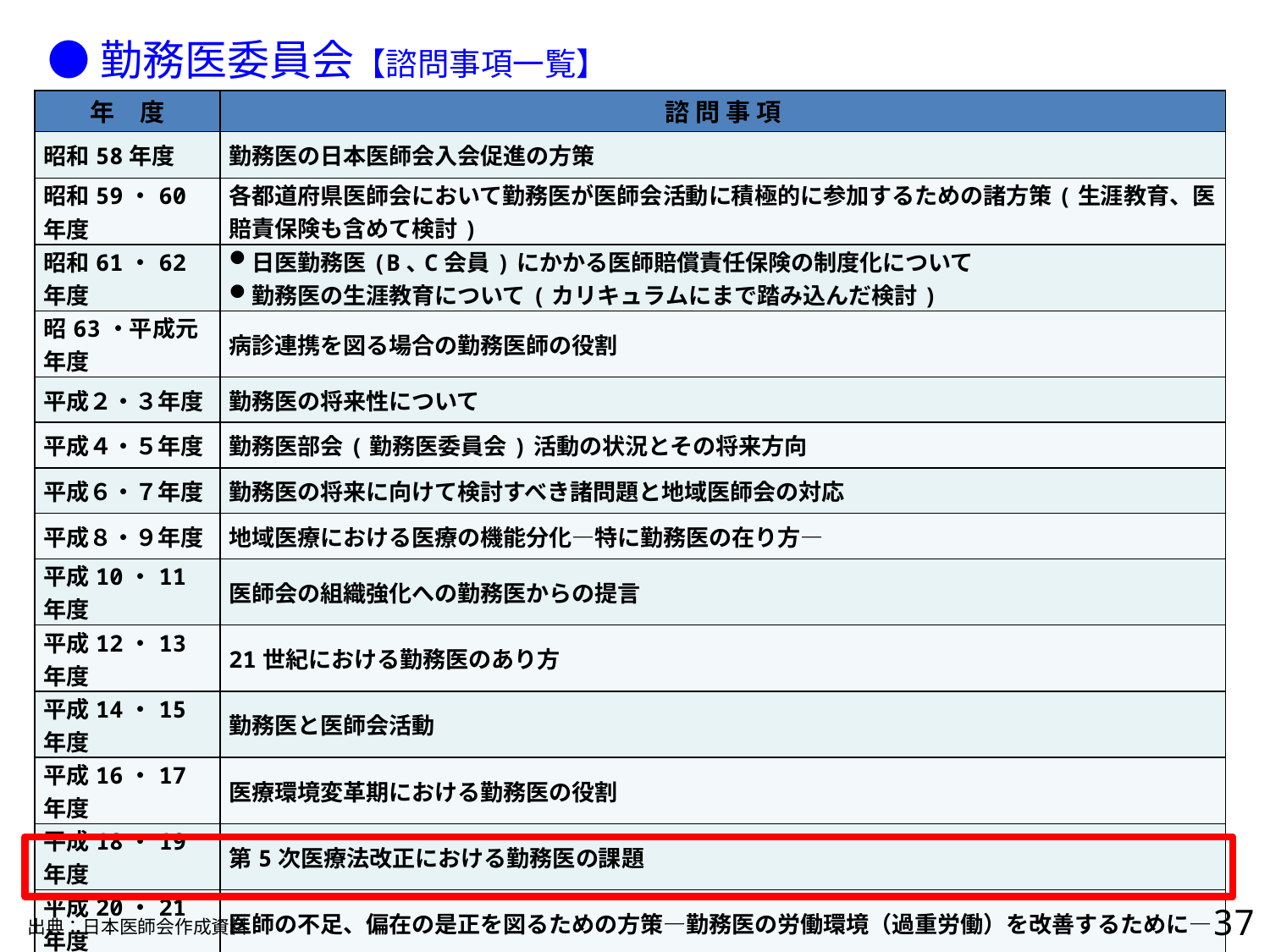

●勤務医委員会【諮問事項一覧】
| 年　度 | 諮 問 事 項 |
| --- | --- |
| 昭和58年度 | 勤務医の日本医師会入会促進の方策 |
| 昭和59・60年度 | 各都道府県医師会において勤務医が医師会活動に積極的に参加するための諸方策(生涯教育、医賠責保険も含めて検討) |
| 昭和61・62年度 | 日医勤務医(B､C会員)にかかる医師賠償責任保険の制度化について 勤務医の生涯教育について(カリキュラムにまで踏み込んだ検討) |
| 昭63・平成元年度 | 病診連携を図る場合の勤務医師の役割 |
| 平成２・３年度 | 勤務医の将来性について |
| 平成４・５年度 | 勤務医部会(勤務医委員会)活動の状況とその将来方向 |
| 平成６・７年度 | 勤務医の将来に向けて検討すべき諸問題と地域医師会の対応 |
| 平成８・９年度 | 地域医療における医療の機能分化―特に勤務医の在り方― |
| 平成10・11年度 | 医師会の組織強化への勤務医からの提言 |
| 平成12・13年度 | 21世紀における勤務医のあり方 |
| 平成14・15年度 | 勤務医と医師会活動 |
| 平成16・17年度 | 医療環境変革期における勤務医の役割 |
| 平成18・19年度 | 第5次医療法改正における勤務医の課題 |
| 平成20・21年度 | 医師の不足、偏在の是正を図るための方策―勤務医の労働環境（過重労働）を改善するために― |
| 平成22・23年度 | すべての医師の協働に果たす勤務医の役割 |
| 平成24・25年度 | 勤務員の組織率向上に向けた具体的方策 |

37
出典：日本医師会作成資料